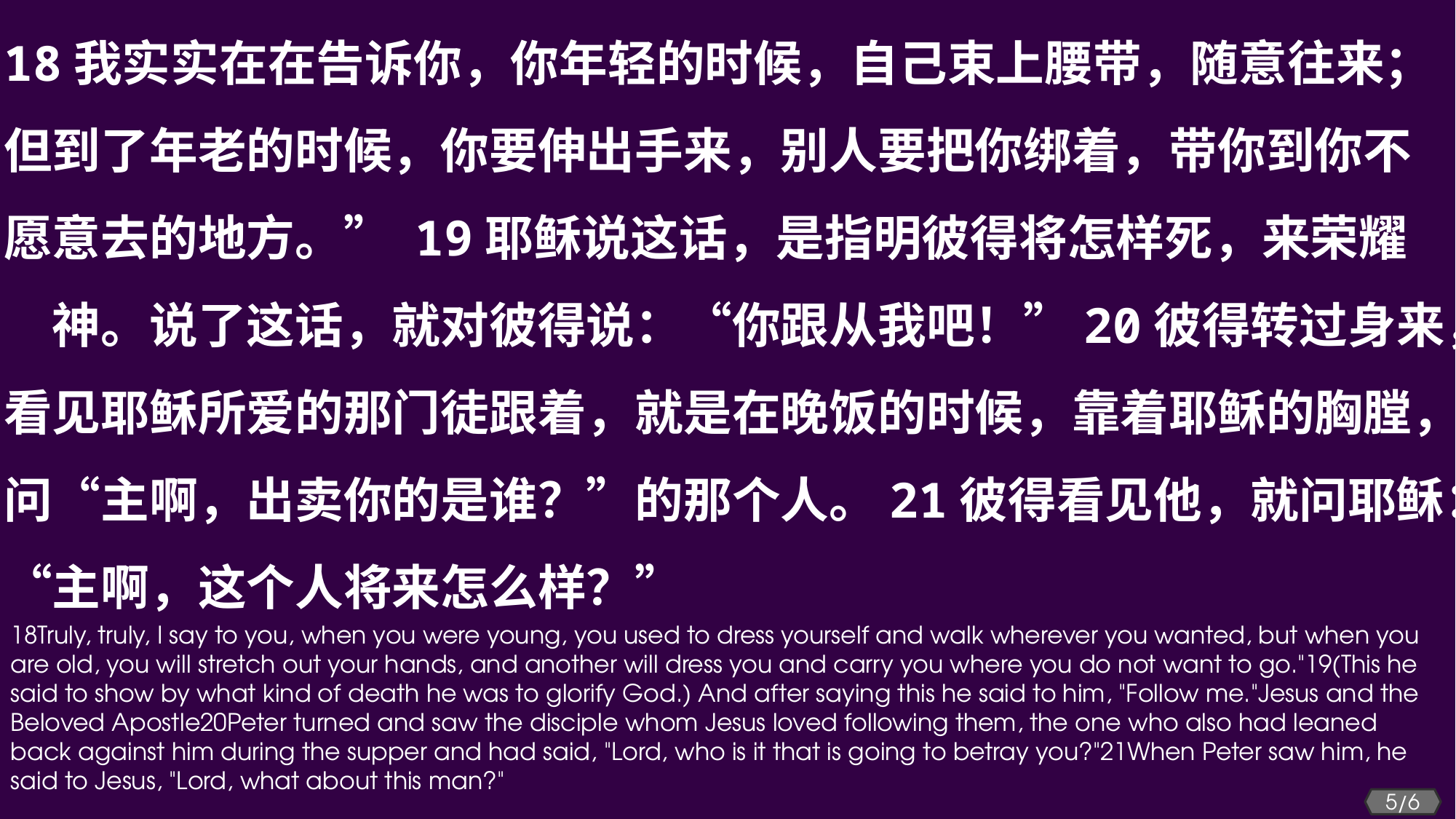

18我实实在在告诉你，你年轻的时候，自己束上腰带，随意往来；但到了年老的时候，你要伸出手来，别人要把你绑着，带你到你不愿意去的地方。” 19耶稣说这话，是指明彼得将怎样死，来荣耀　神。说了这话，就对彼得说：“你跟从我吧！”20彼得转过身来，看见耶稣所爱的那门徒跟着，就是在晚饭的时候，靠着耶稣的胸膛，问“主啊，出卖你的是谁？”的那个人。21彼得看见他，就问耶稣：“主啊，这个人将来怎么样？”

18Truly, truly, I say to you, when you were young, you used to dress yourself and walk wherever you wanted, but when you are old, you will stretch out your hands, and another will dress you and carry you where you do not want to go."19(This he said to show by what kind of death he was to glorify God.) And after saying this he said to him, "Follow me."Jesus and the Beloved Apostle20Peter turned and saw the disciple whom Jesus loved following them, the one who also had leaned back against him during the supper and had said, "Lord, who is it that is going to betray you?"21When Peter saw him, he said to Jesus, "Lord, what about this man?"

5/6